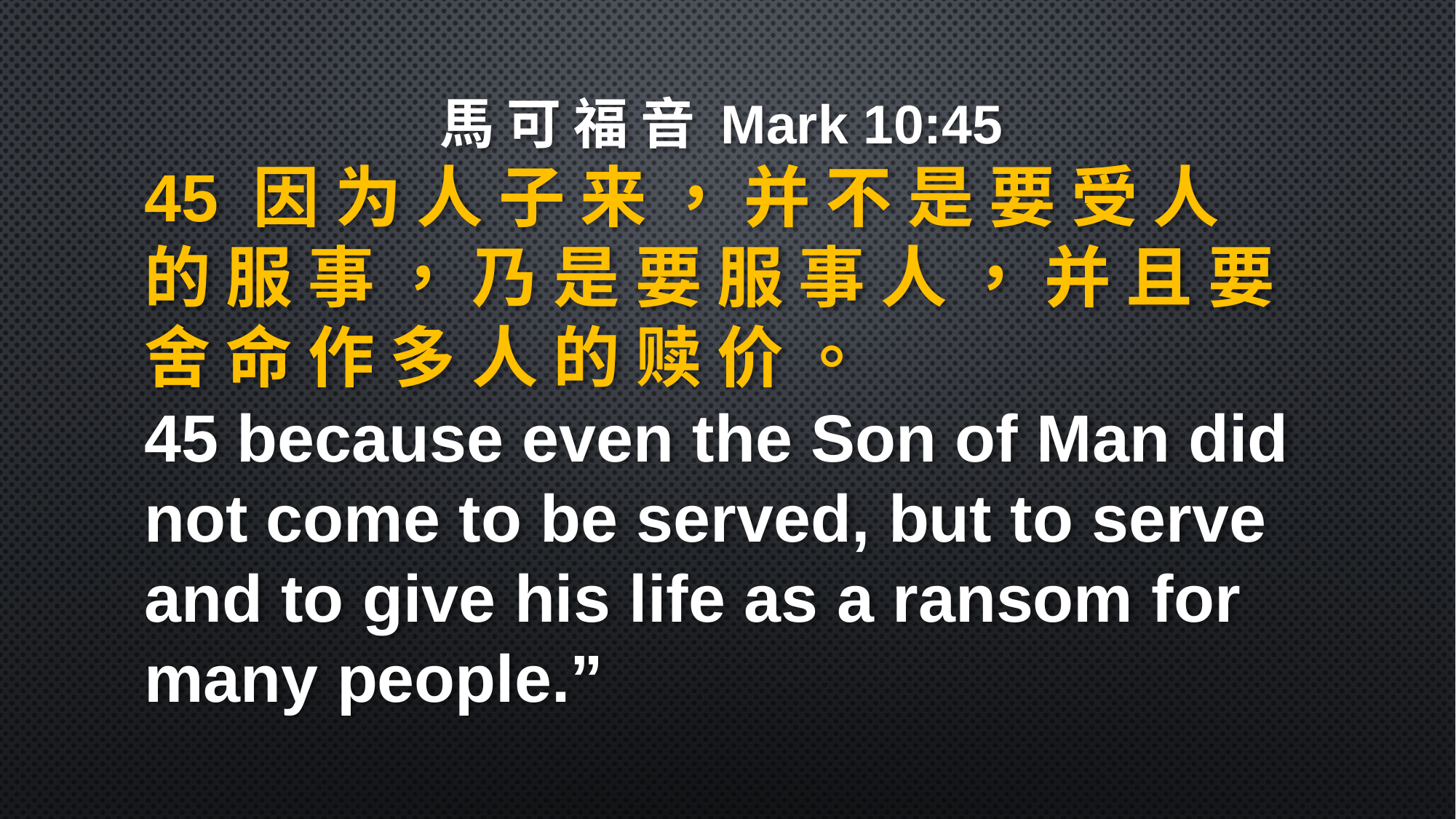

馬 可 福 音 Mark 10:45
45 因 为 人 子 来 ， 并 不 是 要 受 人 的 服 事 ， 乃 是 要 服 事 人 ， 并 且 要 舍 命 作 多 人 的 赎 价 。
45 because even the Son of Man did not come to be served, but to serve and to give his life as a ransom for many people.”